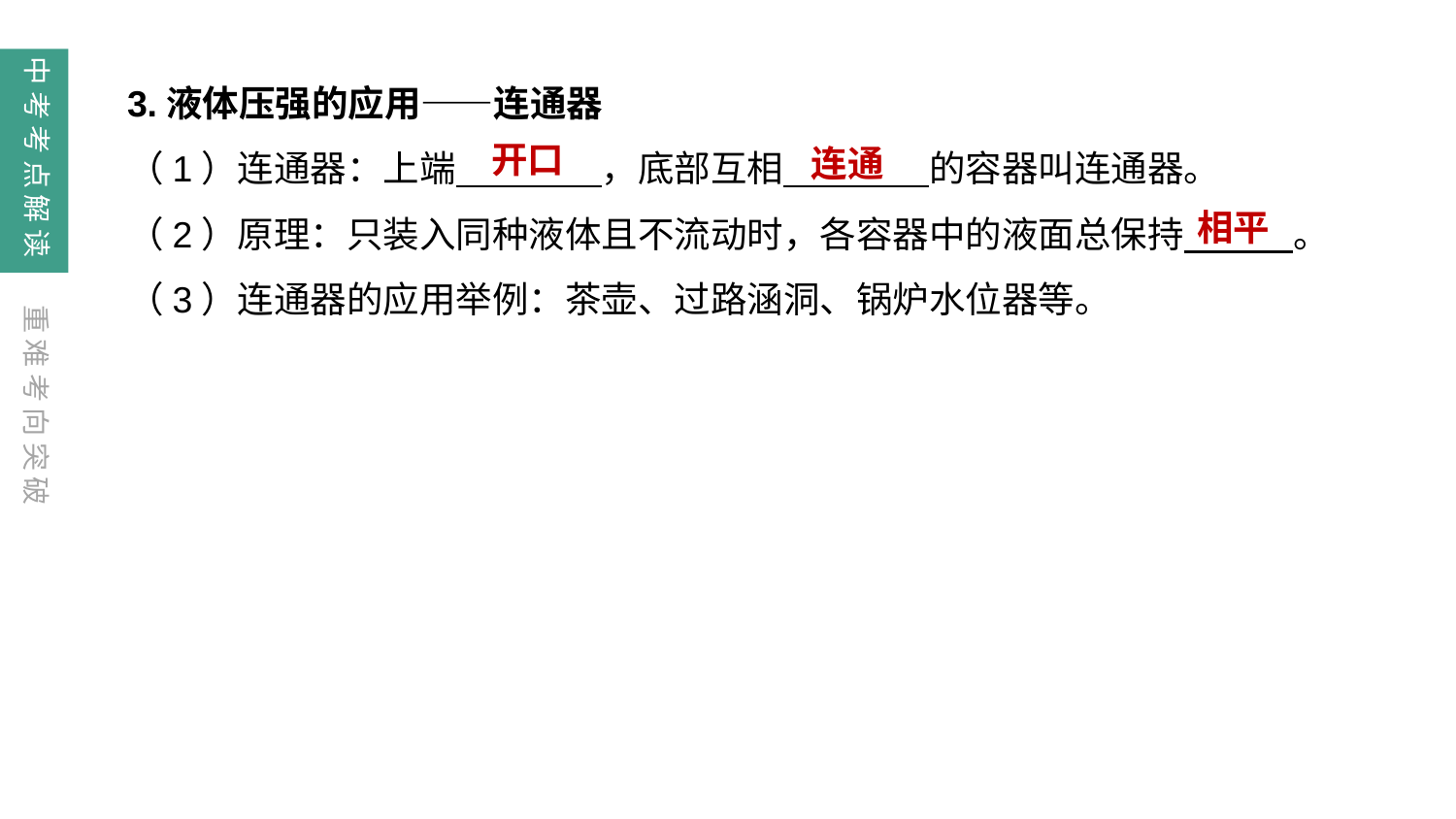

中考考点解读

3.液体压强的应用——连通器
（1）连通器：上端　　　　，底部互相　　　　的容器叫连通器。
（2）原理：只装入同种液体且不流动时，各容器中的液面总保持　　　。
（3）连通器的应用举例：茶壶、过路涵洞、锅炉水位器等。
开口
连通
相平
重难考向突破